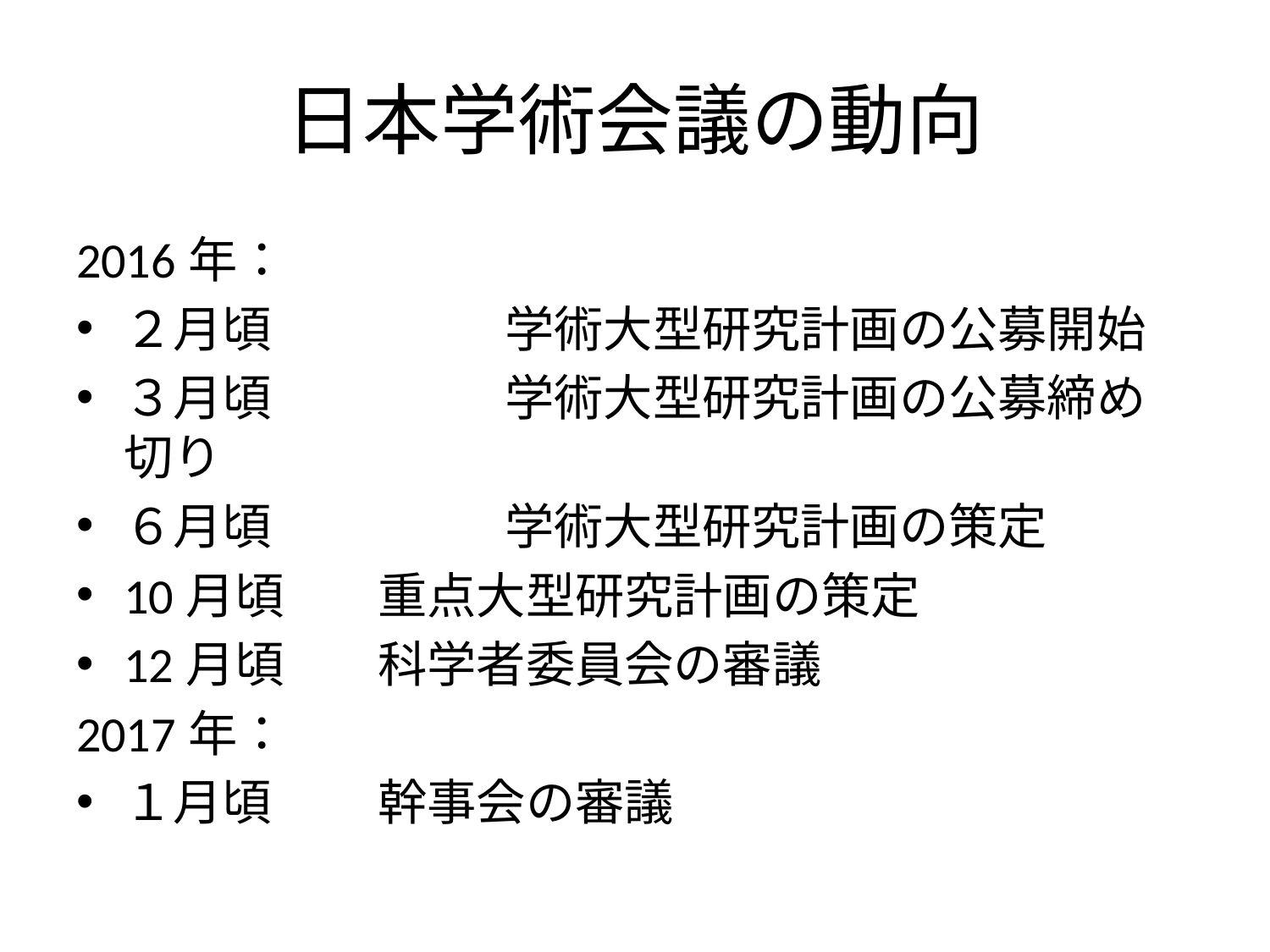

# 日本学術会議の動向
2016年：
２月頃		学術大型研究計画の公募開始
３月頃		学術大型研究計画の公募締め切り
６月頃		学術大型研究計画の策定
10月頃	重点大型研究計画の策定
12月頃	科学者委員会の審議
2017年：
１月頃　	幹事会の審議